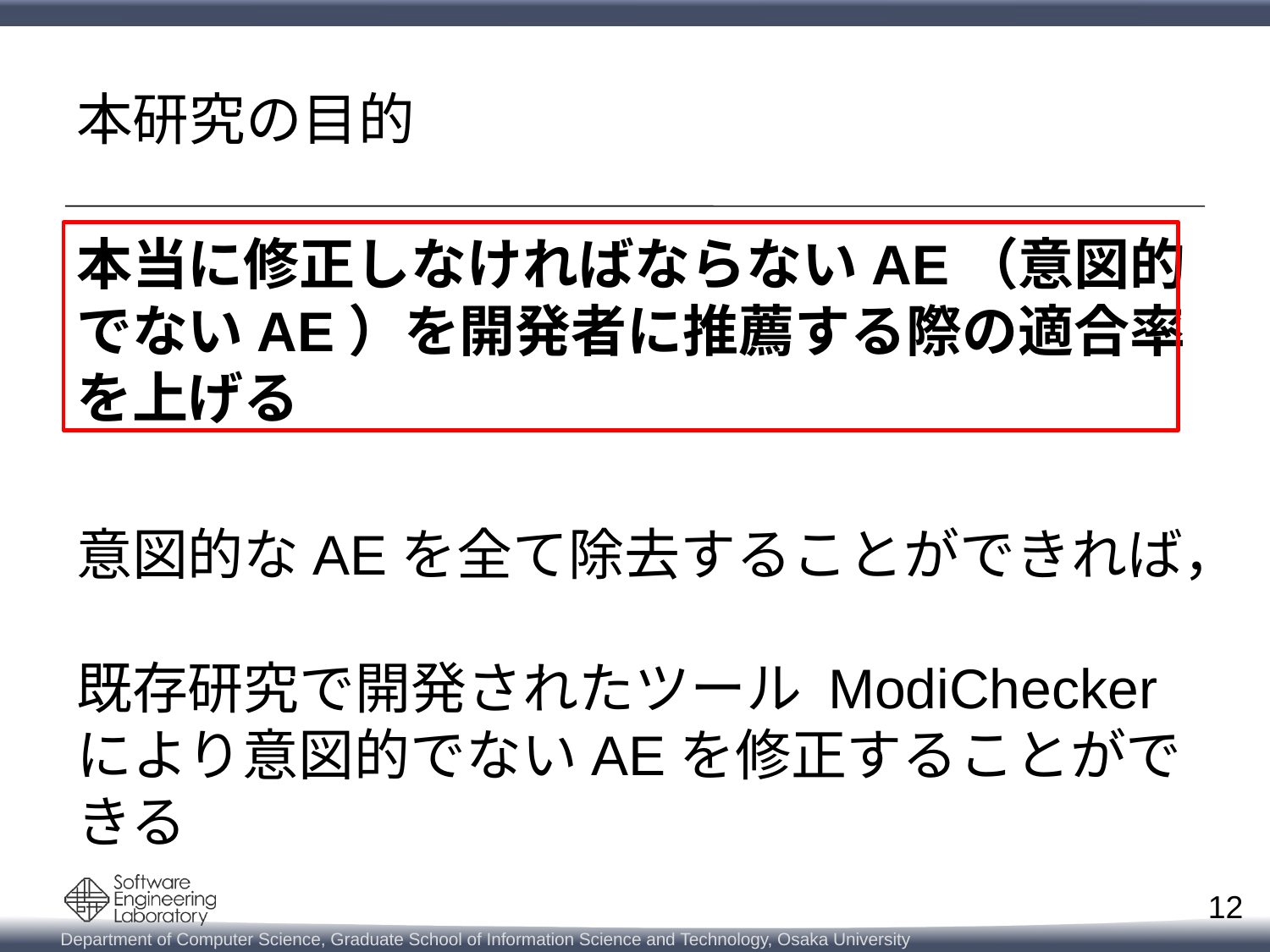

# 本研究の目的
本当に修正しなければならないAE（意図的でないAE）を開発者に推薦する際の適合率を上げる

意図的なAEを全て除去することができれば，
既存研究で開発されたツール ModiChecker
により意図的でないAEを修正することができる

12